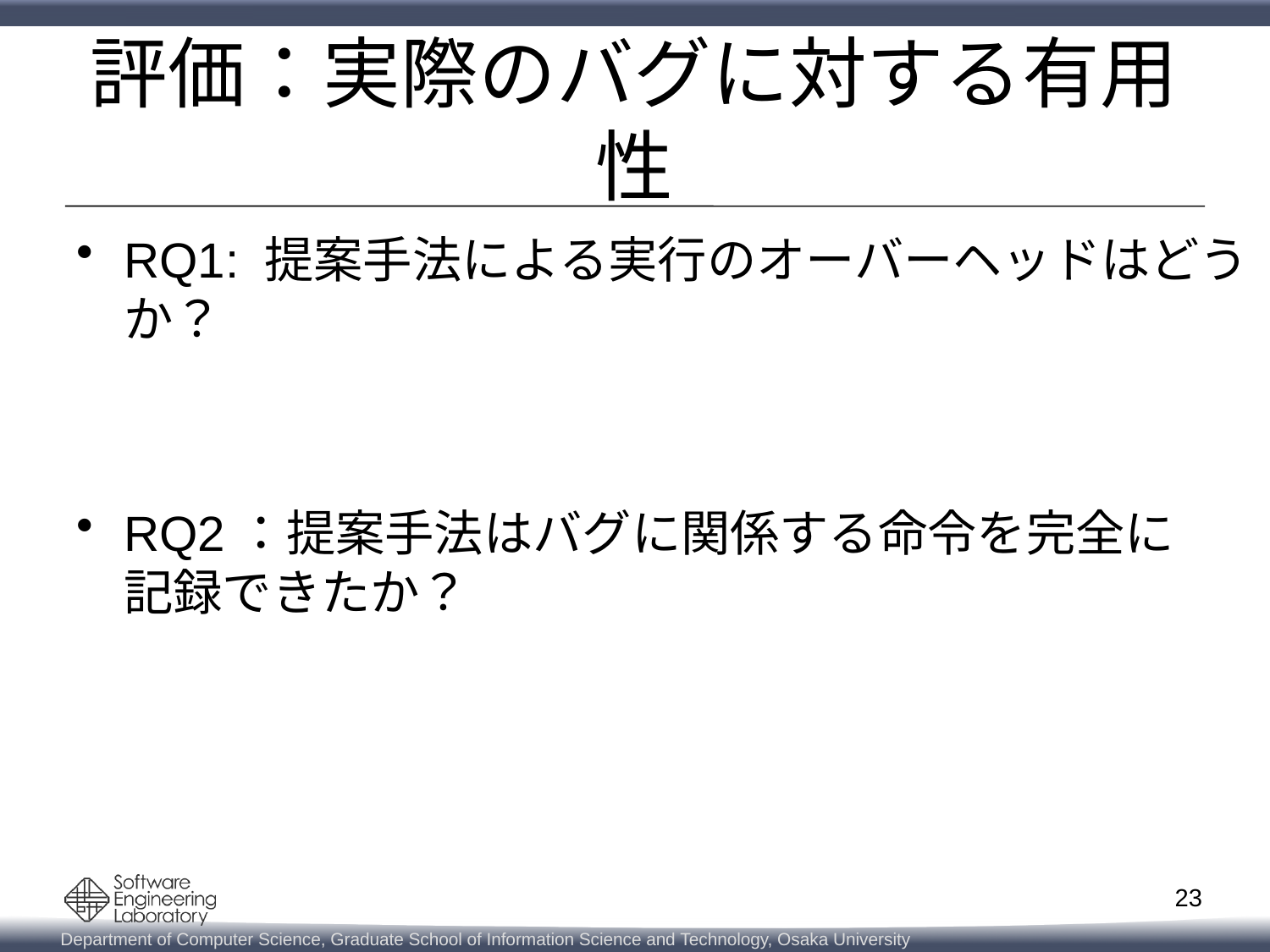

# 評価：実際のバグに対する有用性
RQ1: 提案手法による実行のオーバーヘッドはどうか？

RQ2：提案手法はバグに関係する命令を完全に
記録できたか？
23